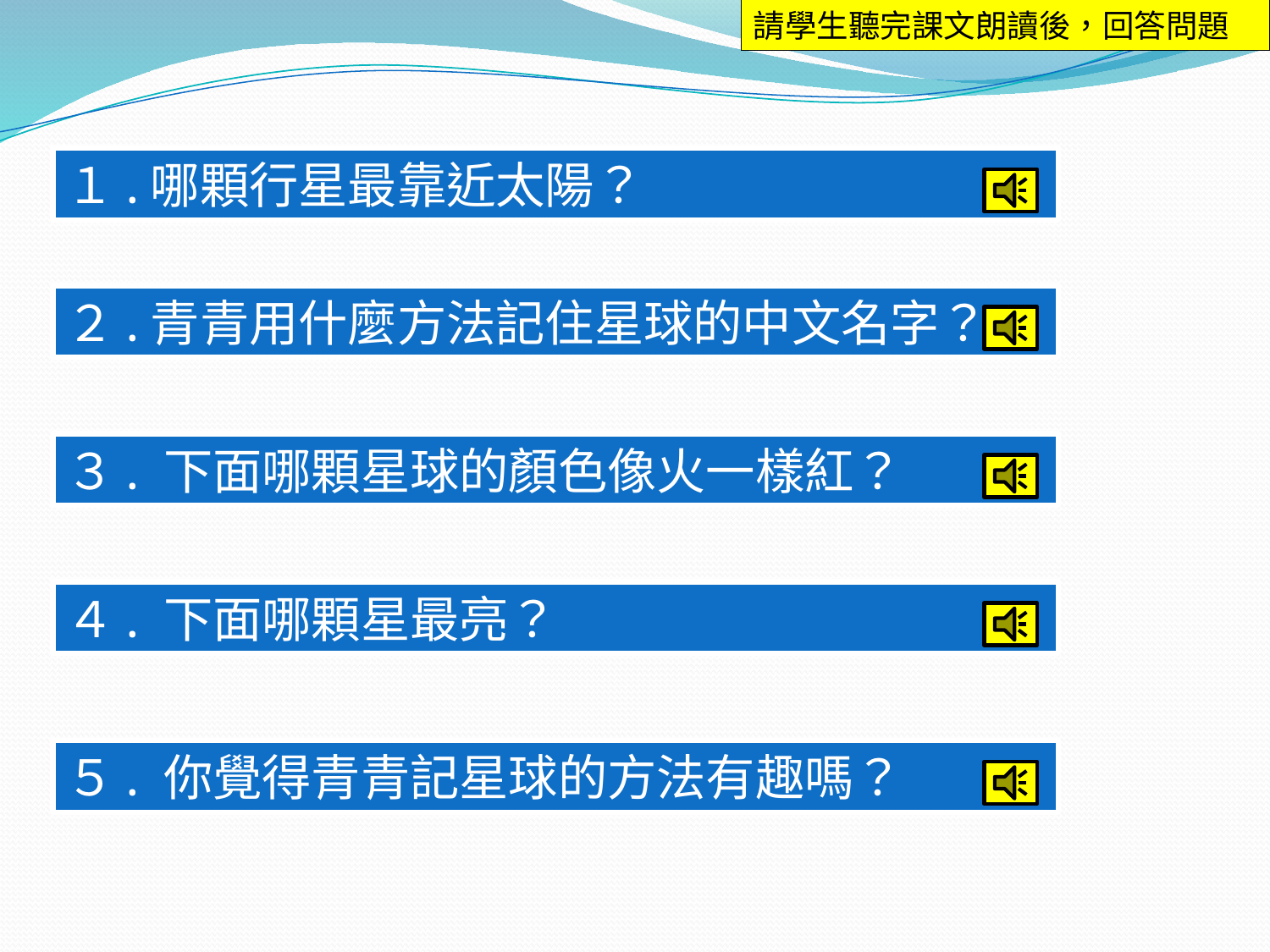

請學生聽完課文朗讀後，回答問題
１.哪顆行星最靠近太陽？

２.青青用什麼方法記住星球的中文名字？

３. 下面哪顆星球的顏色像火一樣紅？

４. 下面哪顆星最亮？

５. 你覺得青青記星球的方法有趣嗎？